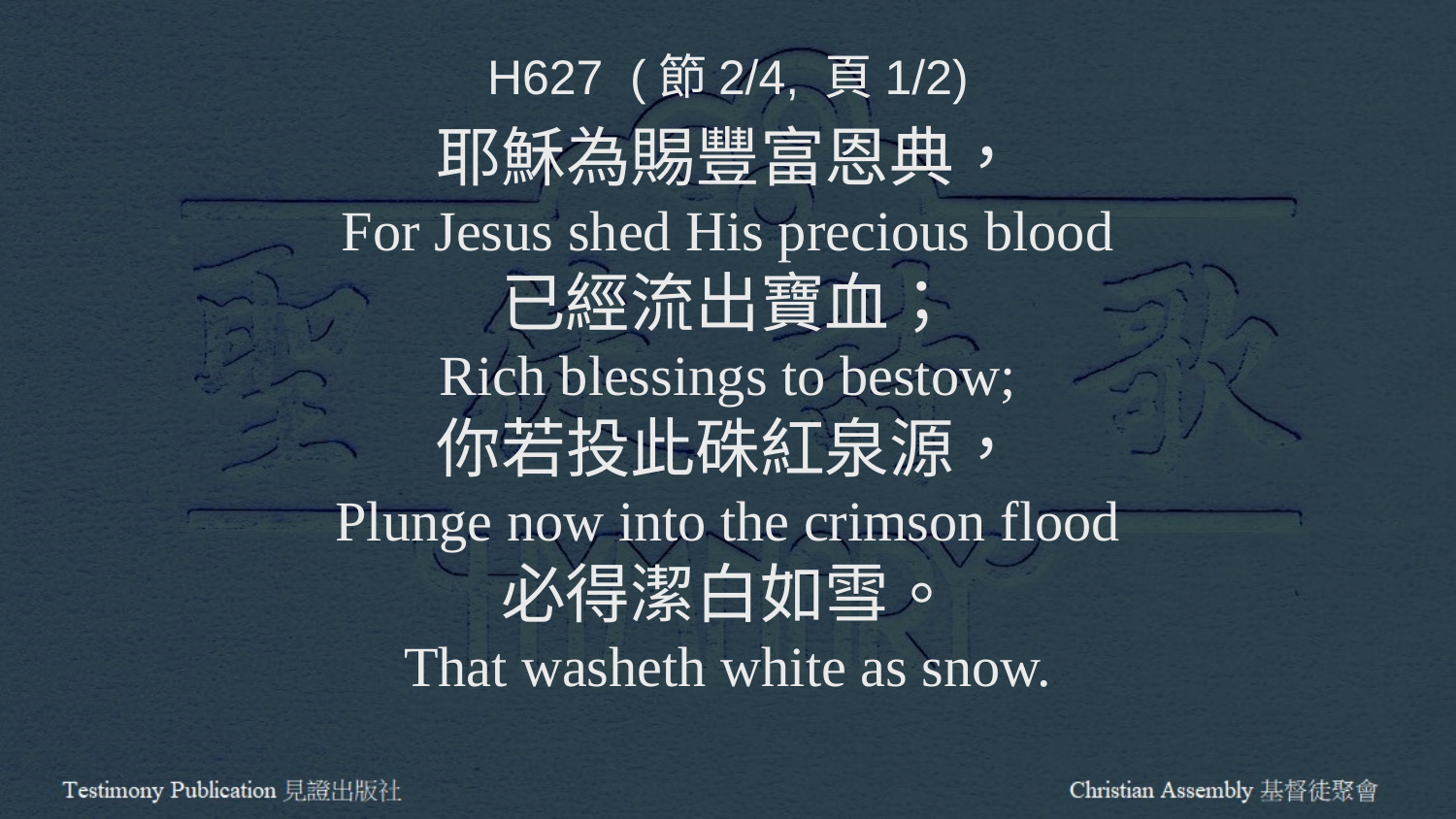

H627  (節2/4, 頁1/2)
耶穌為賜豐富恩典，
For Jesus shed His precious blood
已經流出寶血；
Rich blessings to bestow;
你若投此硃紅泉源，
Plunge now into the crimson flood
必得潔白如雪。
That washeth white as snow.